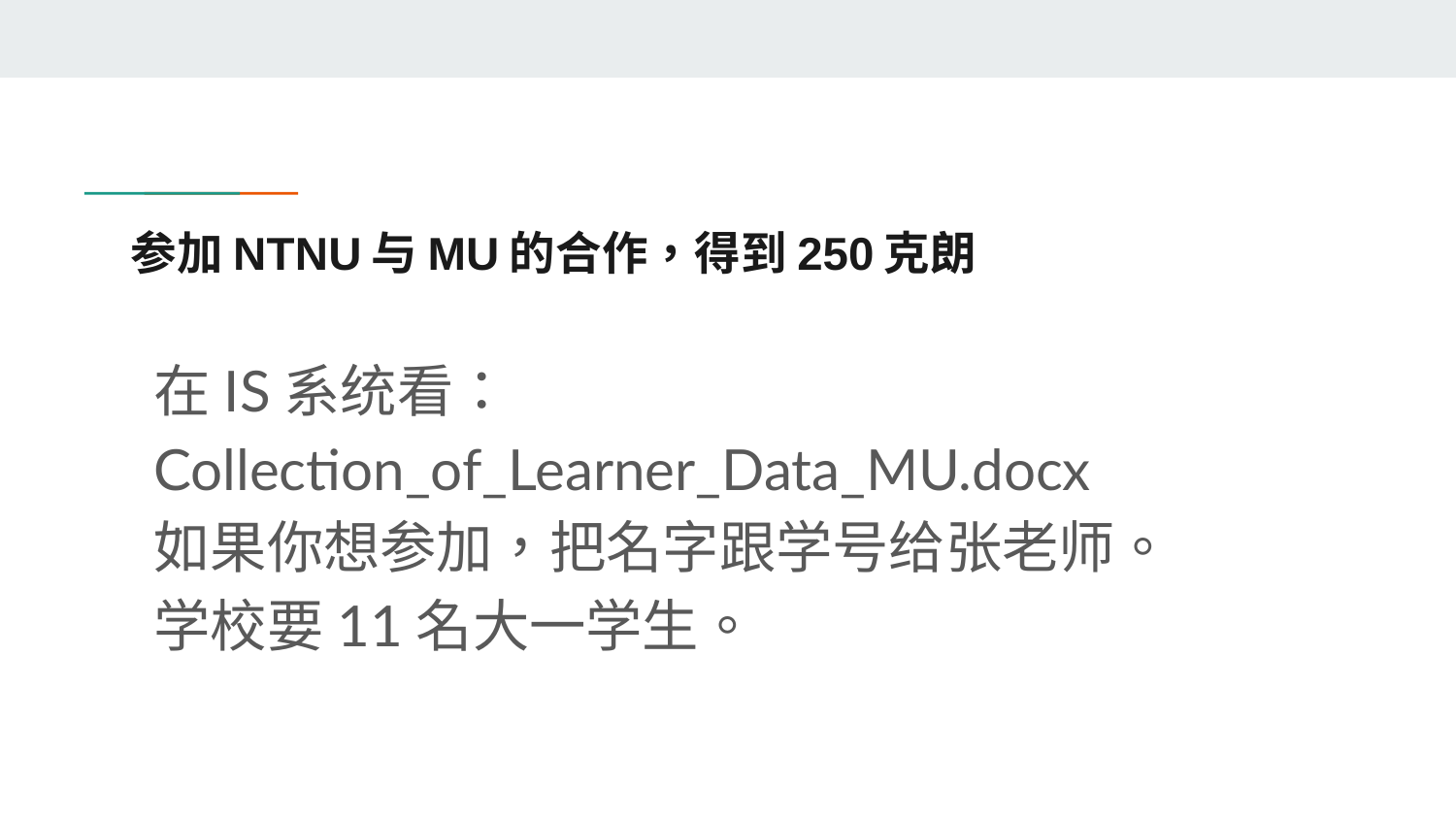

# 参加NTNU与MU的合作，得到250克朗
在IS系统看：
Collection_of_Learner_Data_MU.docx
如果你想参加，把名字跟学号给张老师。
学校要11名大一学生。